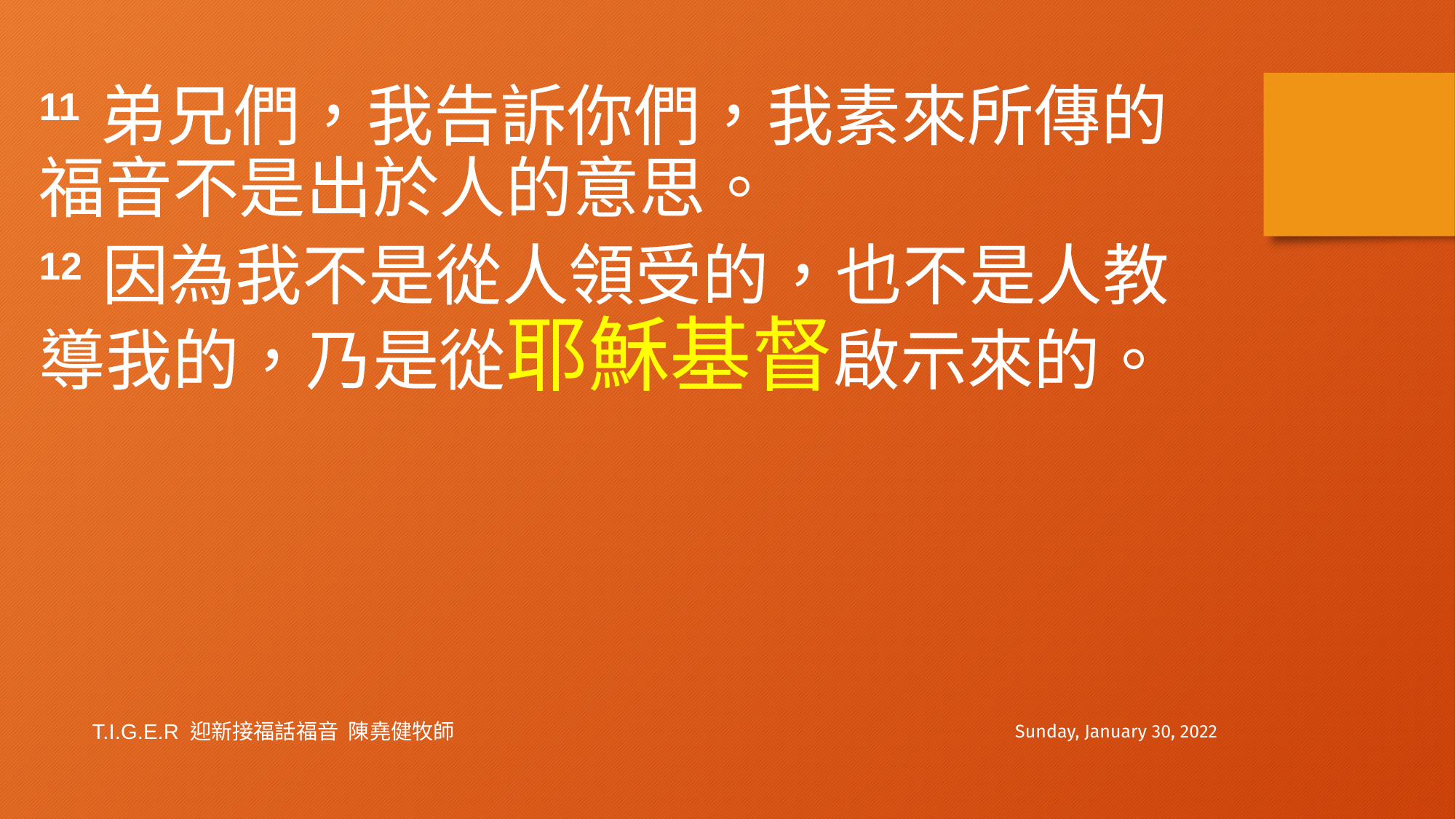

11 弟兄們，我告訴你們，我素來所傳的福音不是出於人的意思。
12 因為我不是從人領受的，也不是人教導我的，乃是從耶穌基督啟示來的。

Sunday, January 30, 2022
T.I.G.E.R 迎新接福話福音  陳堯健牧師